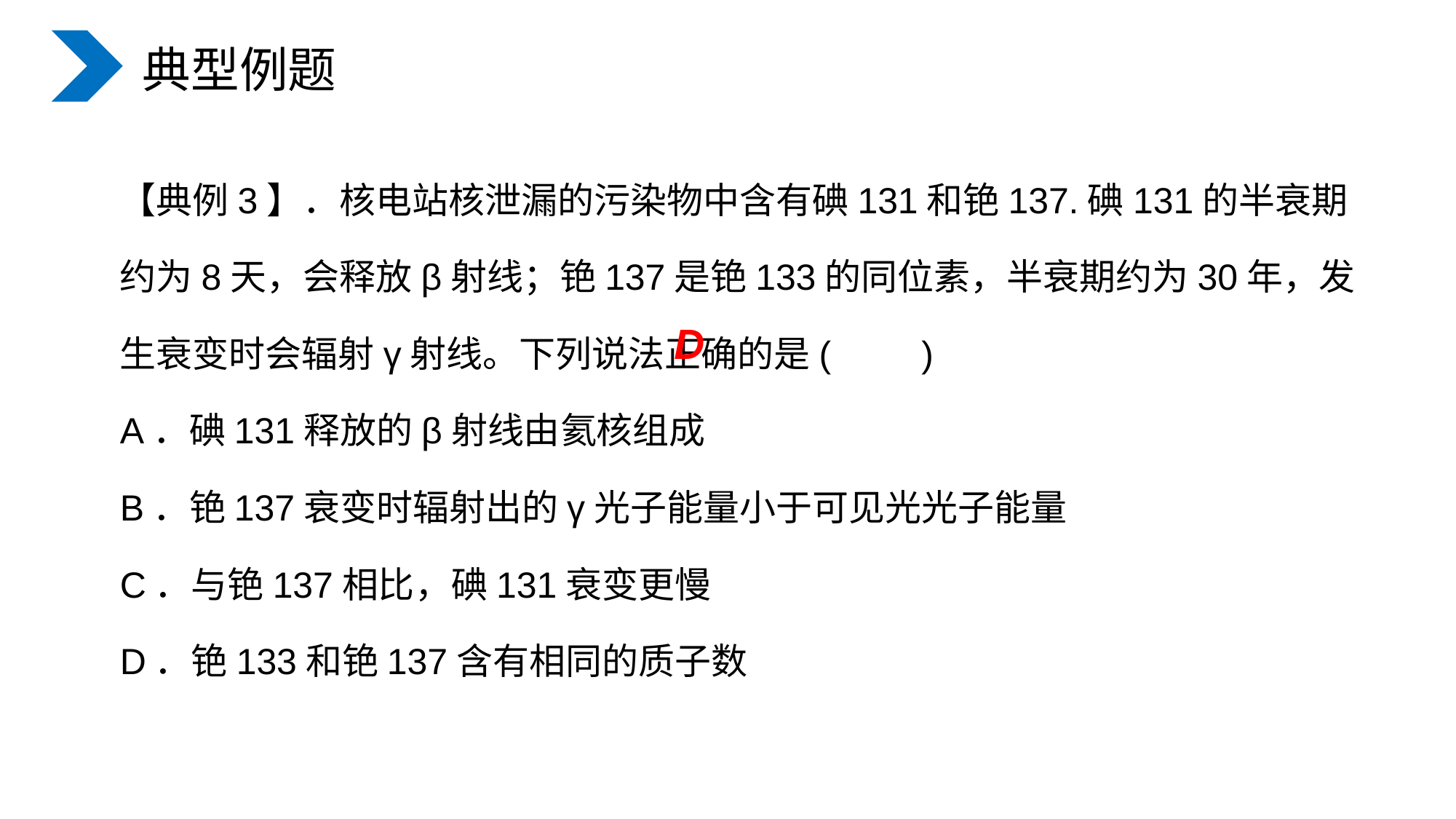

典型例题
【典例3】．核电站核泄漏的污染物中含有碘131和铯137.碘131的半衰期约为8天，会释放β射线；铯137是铯133的同位素，半衰期约为30年，发生衰变时会辐射γ射线。下列说法正确的是(　　)
A．碘131释放的β射线由氦核组成
B．铯137衰变时辐射出的γ光子能量小于可见光光子能量
C．与铯137相比，碘131衰变更慢
D．铯133和铯137含有相同的质子数

D